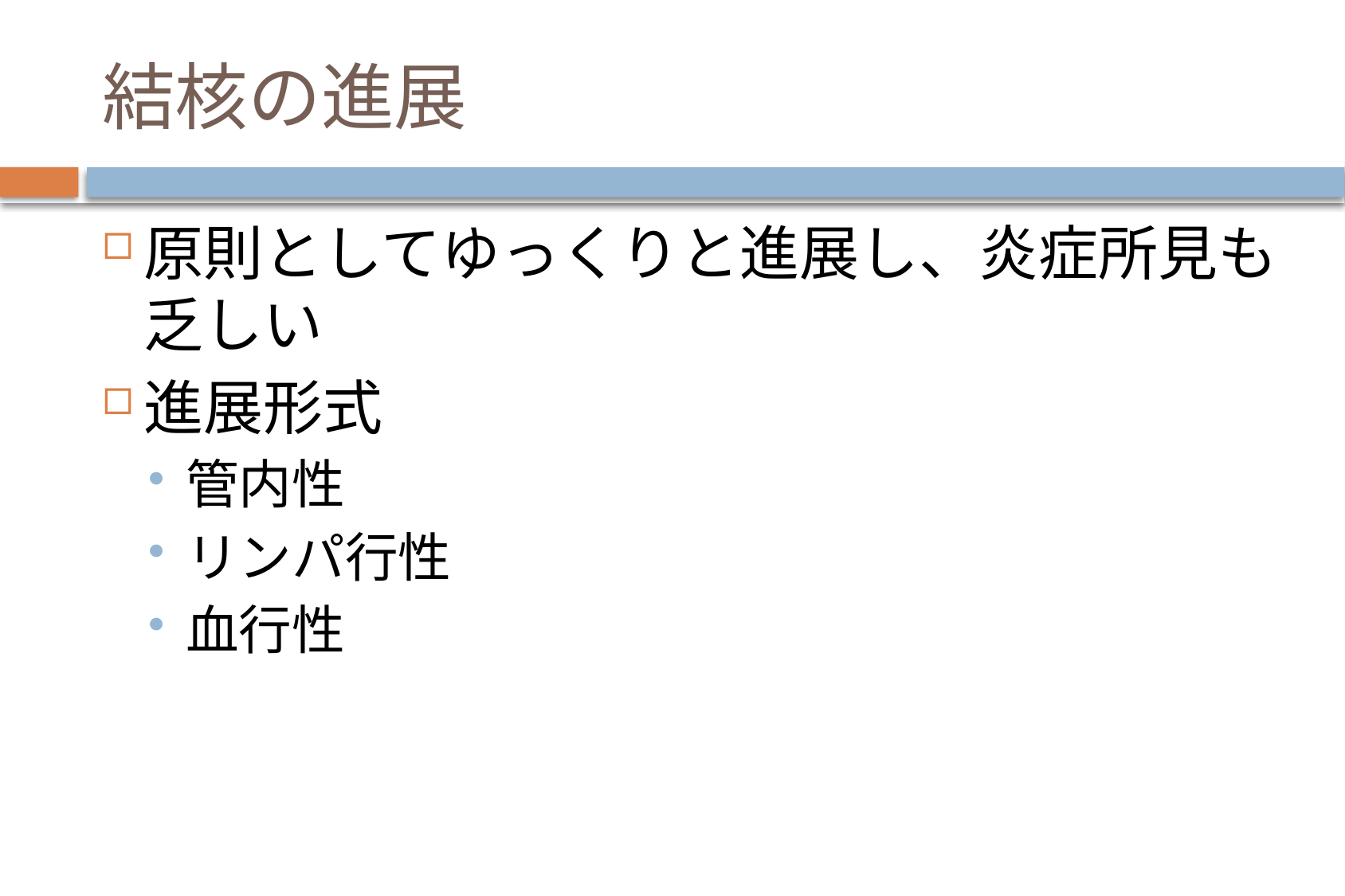

# 結核の進展
原則としてゆっくりと進展し、炎症所見も乏しい
進展形式
管内性
リンパ行性
血行性